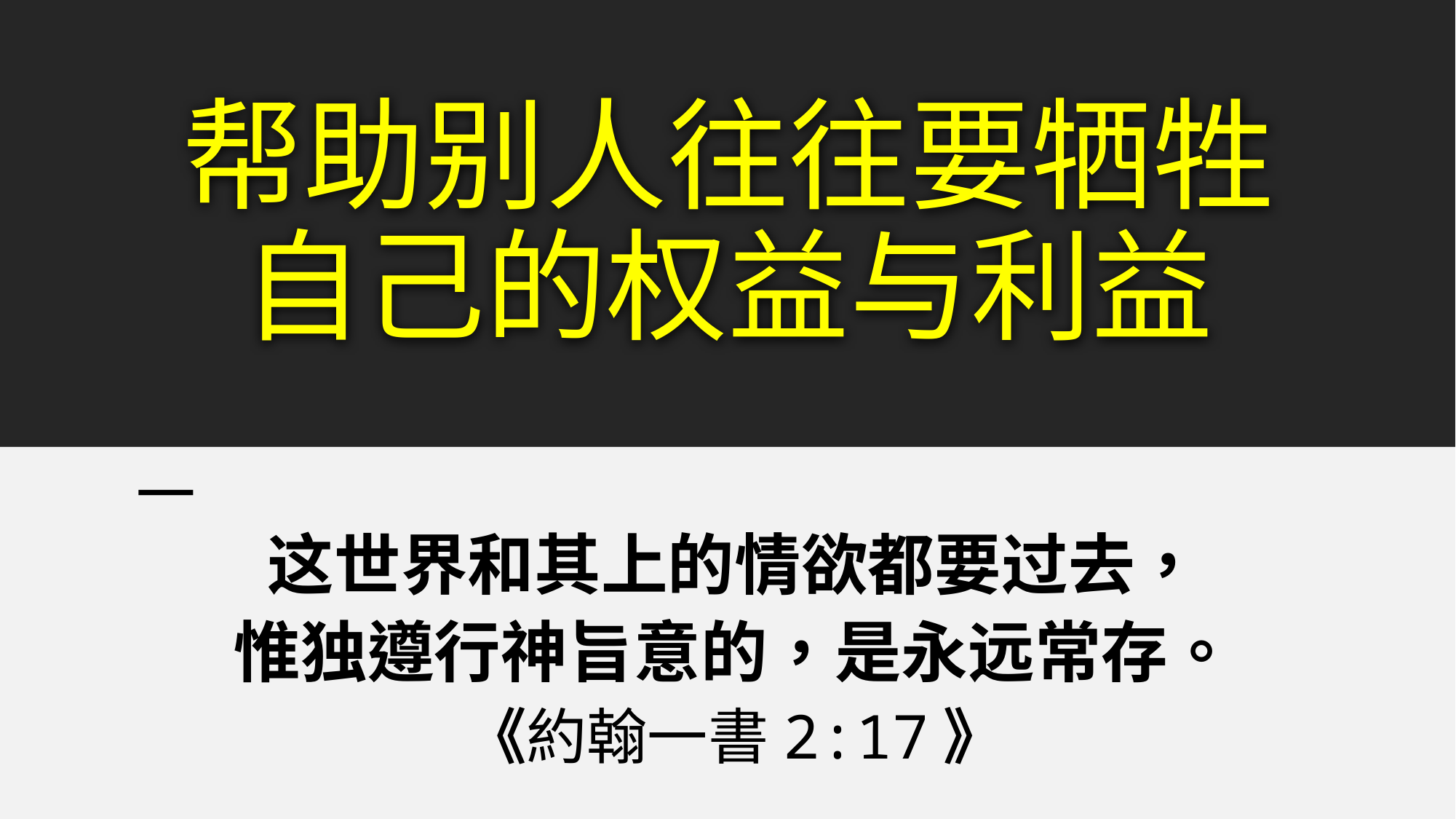

# 帮助别人往往要牺牲自己的权益与利益

这世界和其上的情欲都要过去，
惟独遵行神旨意的，是永远常存。
《約翰一書2:17》